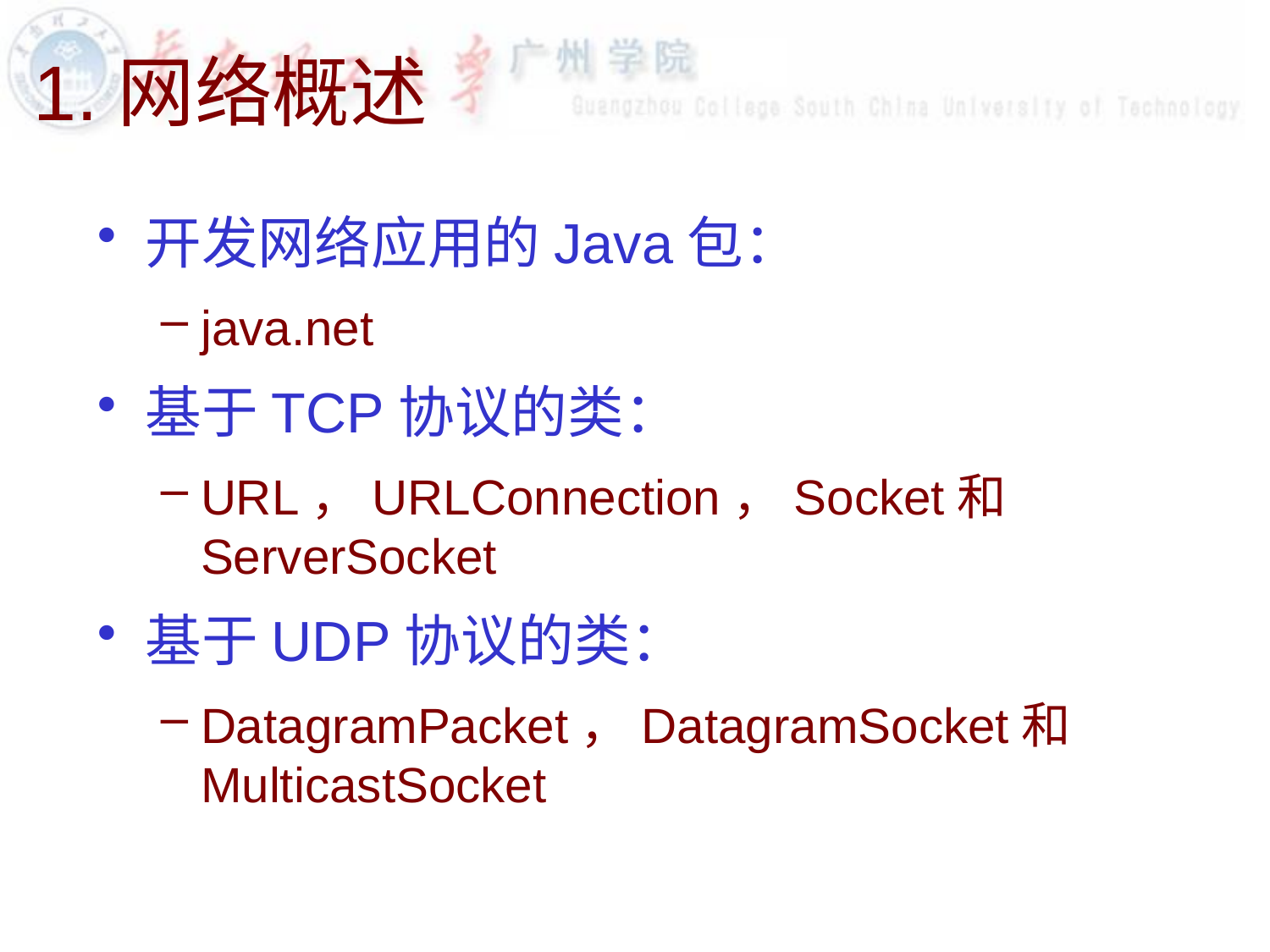

# 1.网络概述
开发网络应用的Java包：
java.net
基于TCP协议的类：
URL，URLConnection，Socket和ServerSocket
基于UDP协议的类：
DatagramPacket，DatagramSocket和MulticastSocket